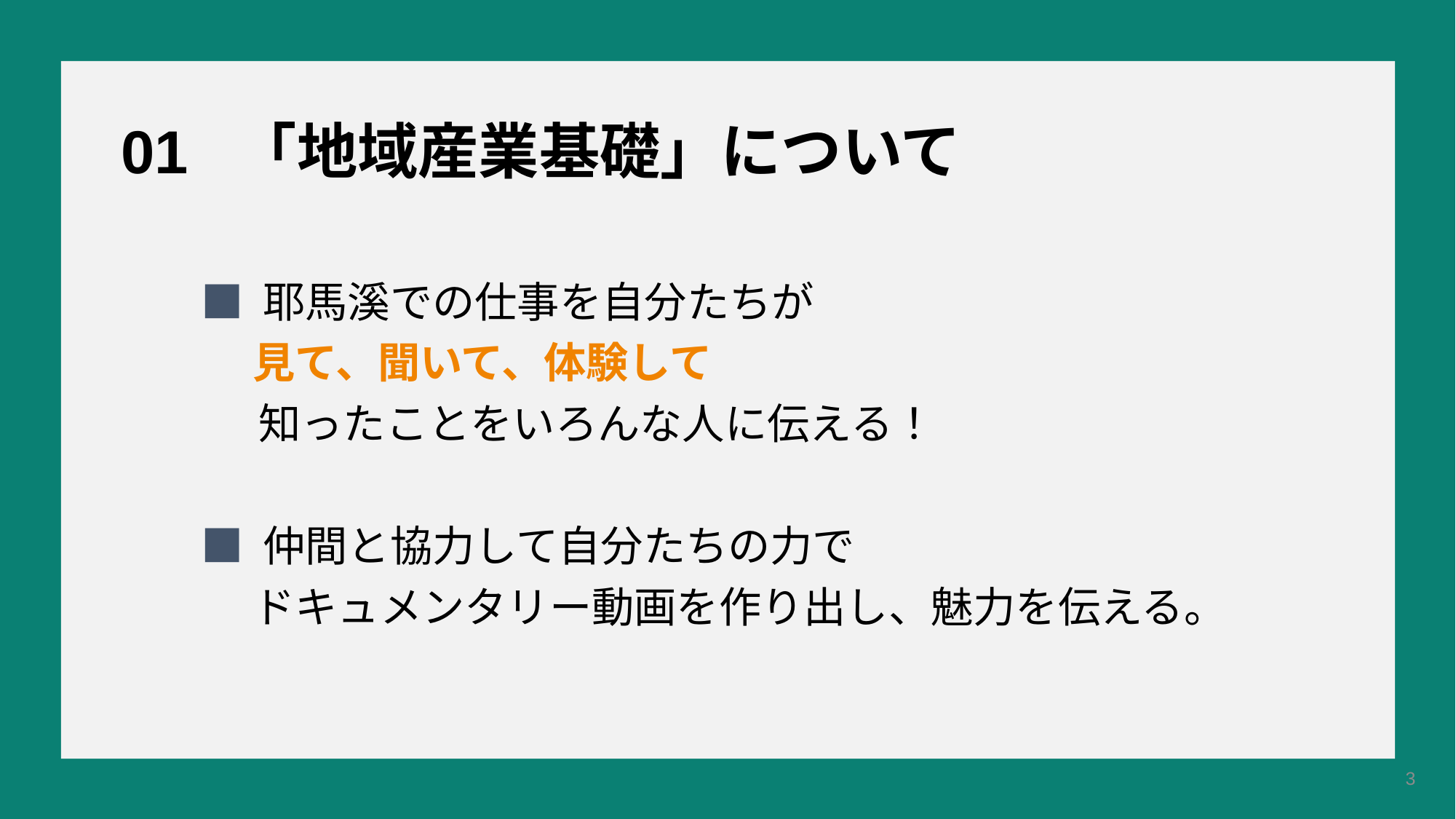

01  「地域産業基礎」について

■ 耶馬溪での仕事を自分たちが
　 見て、聞いて、体験して
     知ったことをいろんな人に伝える！

■ 仲間と協力して自分たちの力で
　 ドキュメンタリー動画を作り出し、魅力を伝える。

3